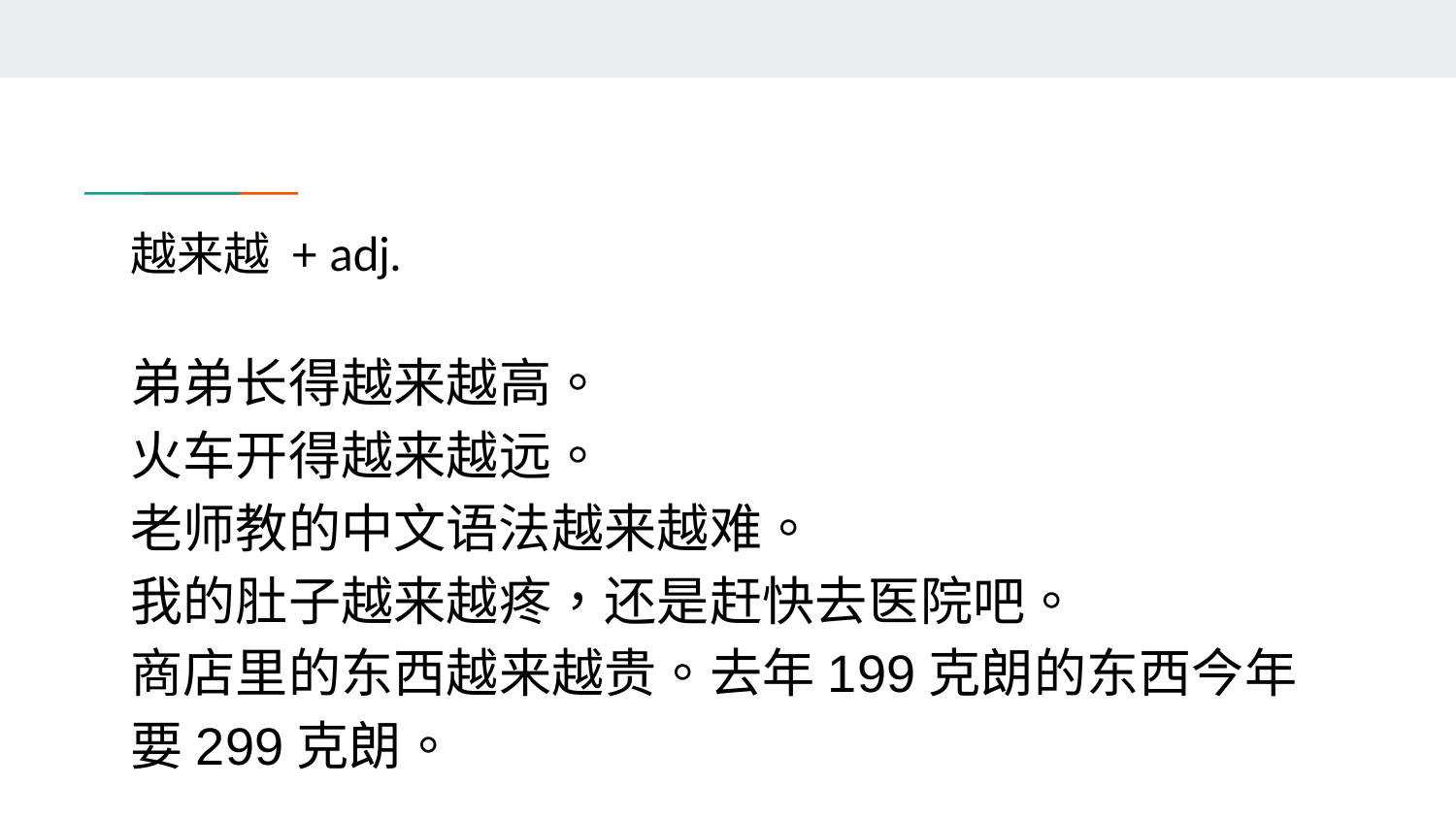

# 越来越 + adj.
弟弟长得越来越高。
火车开得越来越远。
老师教的中文语法越来越难。
我的肚子越来越疼，还是赶快去医院吧。
商店里的东西越来越贵。去年199克朗的东西今年要299克朗。